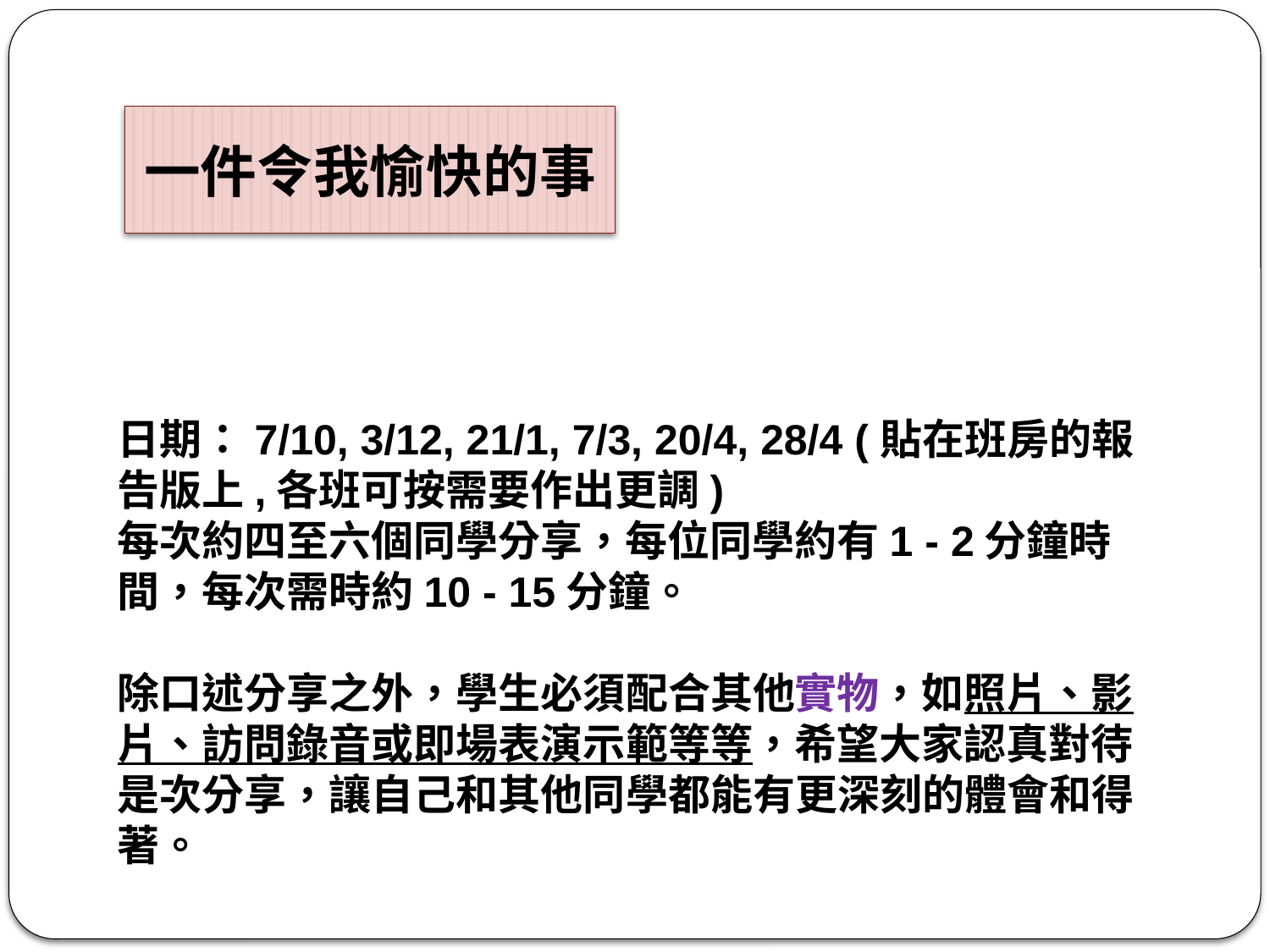

一件令我愉快的事

日期：7/10, 3/12, 21/1, 7/3, 20/4, 28/4 (貼在班房的報告版上,各班可按需要作出更調)
每次約四至六個同學分享，每位同學約有1 - 2分鐘時間，每次需時約10 - 15分鐘。

除口述分享之外，學生必須配合其他實物，如照片、影片、訪問錄音或即場表演示範等等，希望大家認真對待是次分享，讓自己和其他同學都能有更深刻的體會和得著。